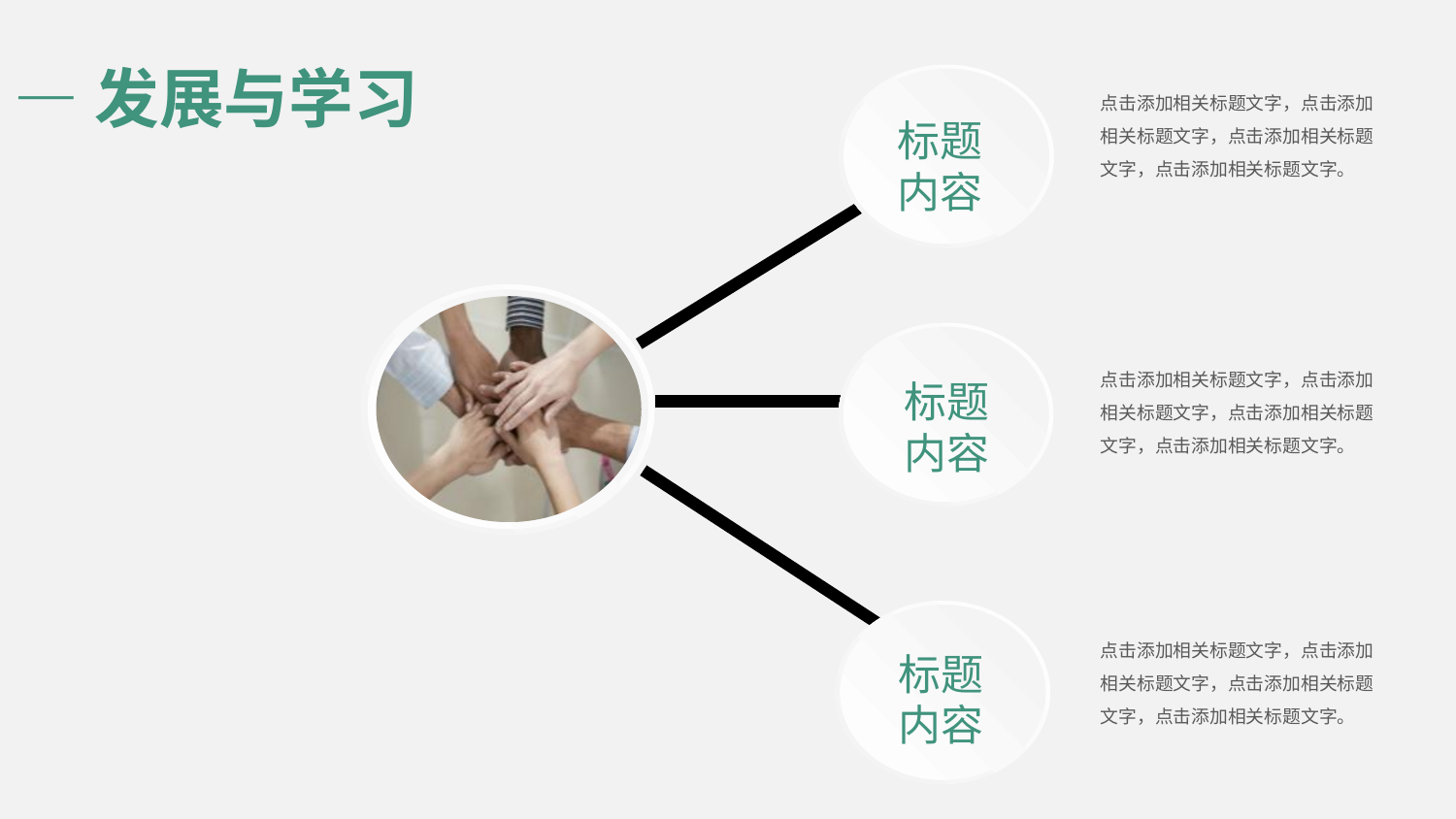

—发展与学习

标题
内容
点击添加相关标题文字，点击添加相关标题文字，点击添加相关标题文字，点击添加相关标题文字。

标题
内容
点击添加相关标题文字，点击添加相关标题文字，点击添加相关标题文字，点击添加相关标题文字。

标题
内容
点击添加相关标题文字，点击添加相关标题文字，点击添加相关标题文字，点击添加相关标题文字。